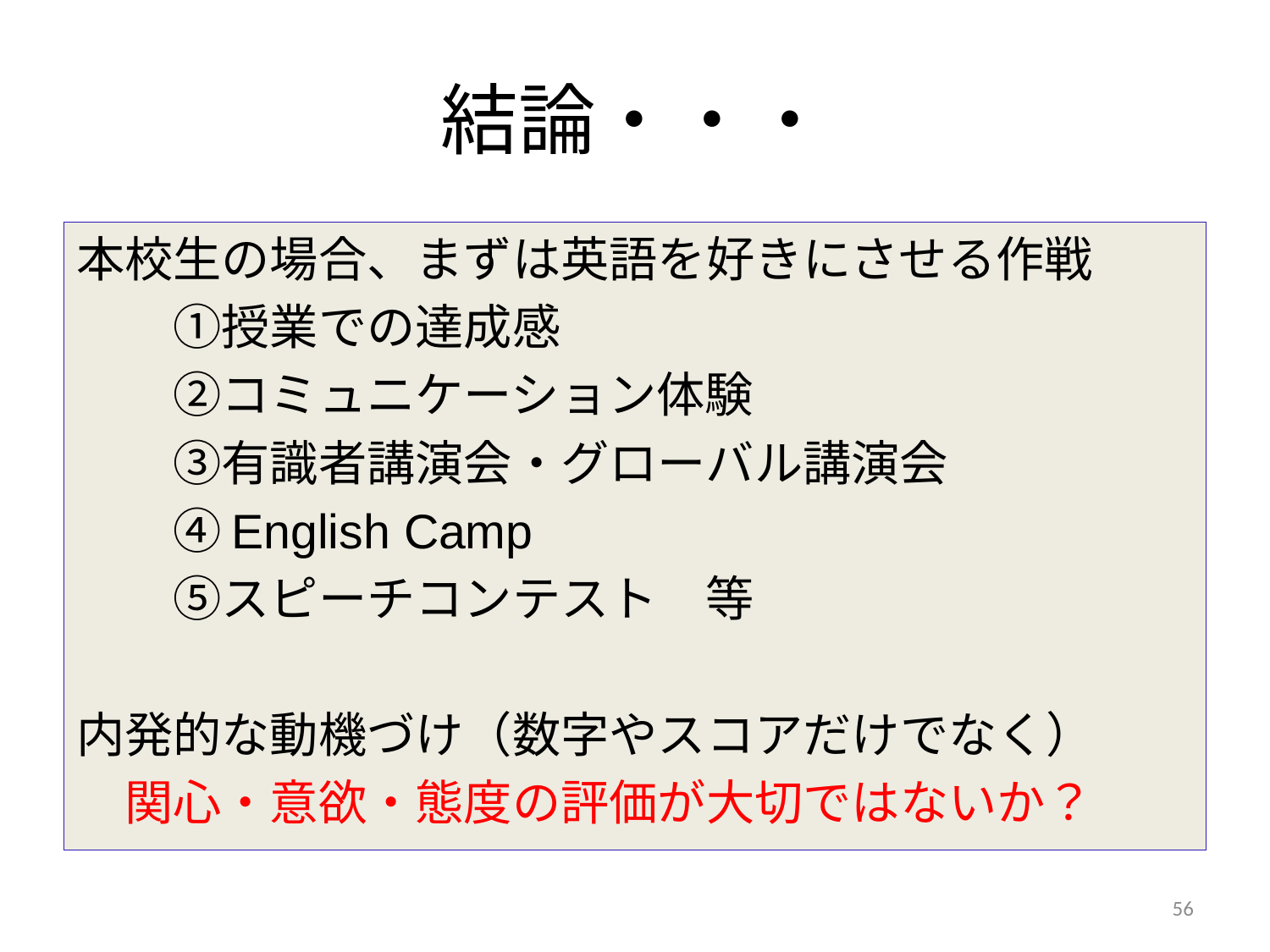

# 結論・・・
本校生の場合、まずは英語を好きにさせる作戦
　　①授業での達成感
　　②コミュニケーション体験
　　③有識者講演会・グローバル講演会
　　④English Camp
　　⑤スピーチコンテスト　等

内発的な動機づけ（数字やスコアだけでなく）
　関心・意欲・態度の評価が大切ではないか？
56